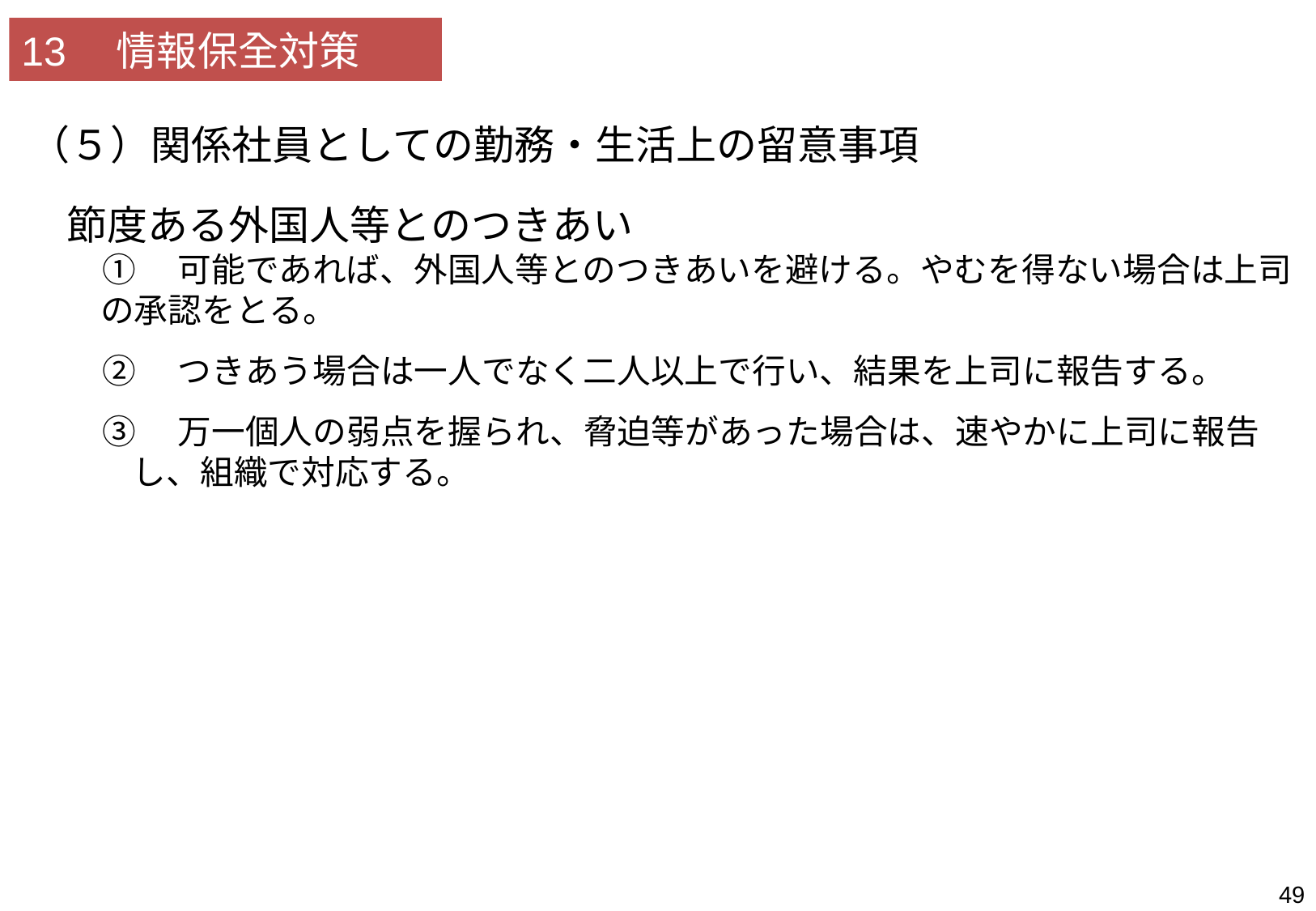

13　情報保全対策
（５）関係社員としての勤務・生活上の留意事項
| 35 | 上記のほか、事業者として業務上取り扱う情報の保全に関して重視する事項を記載ているか。 |
| --- | --- |
節度ある外国人等とのつきあい
①　可能であれば、外国人等とのつきあいを避ける。やむを得ない場合は上司の承認をとる。
②　つきあう場合は一人でなく二人以上で行い、結果を上司に報告する。
③　万一個人の弱点を握られ、脅迫等があった場合は、速やかに上司に報告し、組織で対応する。
49